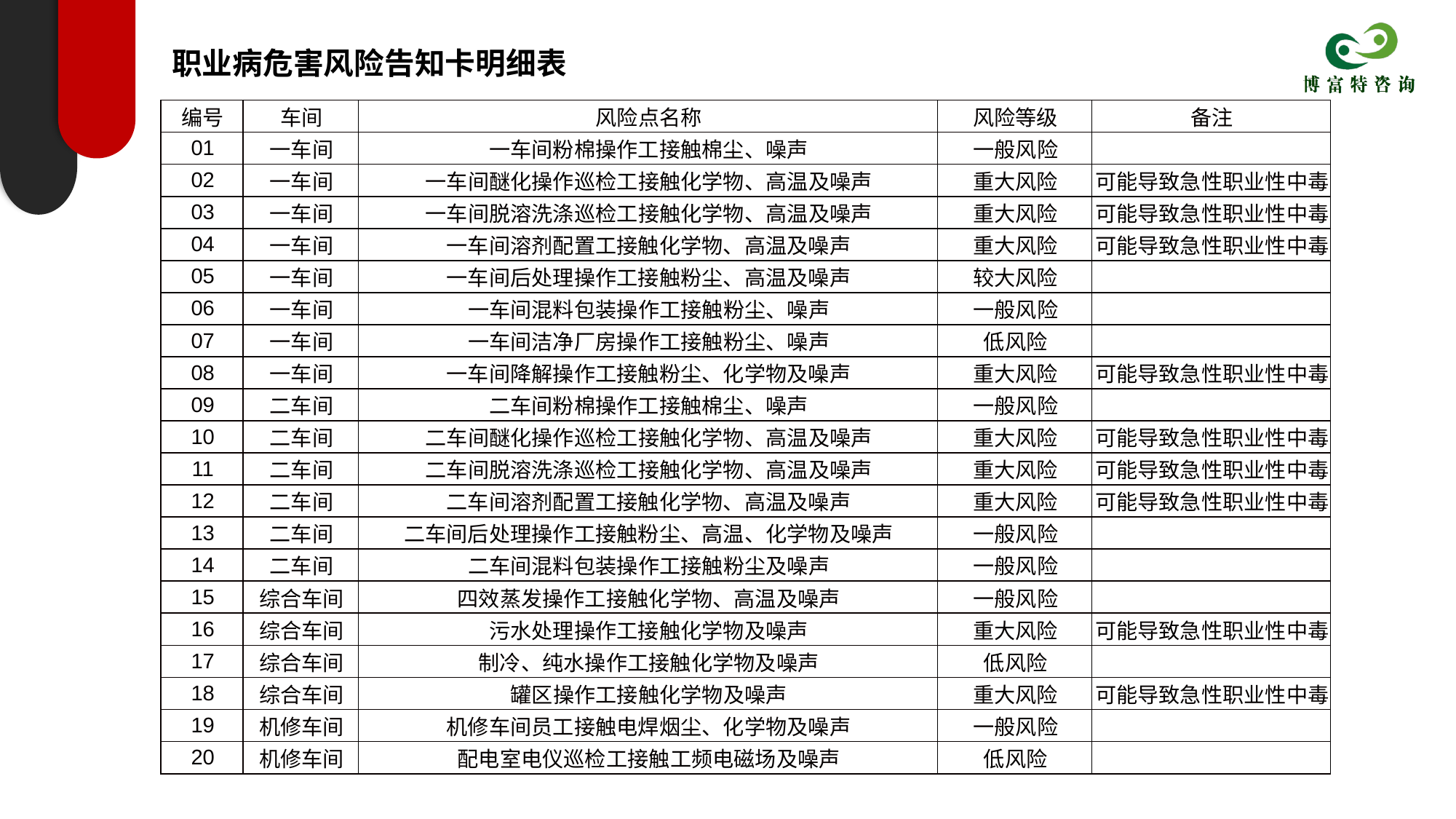

职业病危害风险告知卡明细表
| 编号 | 车间 | 风险点名称 | 风险等级 | 备注 |
| --- | --- | --- | --- | --- |
| 01 | 一车间 | 一车间粉棉操作工接触棉尘、噪声 | 一般风险 |  |
| 02 | 一车间 | 一车间醚化操作巡检工接触化学物、高温及噪声 | 重大风险 | 可能导致急性职业性中毒 |
| 03 | 一车间 | 一车间脱溶洗涤巡检工接触化学物、高温及噪声 | 重大风险 | 可能导致急性职业性中毒 |
| 04 | 一车间 | 一车间溶剂配置工接触化学物、高温及噪声 | 重大风险 | 可能导致急性职业性中毒 |
| 05 | 一车间 | 一车间后处理操作工接触粉尘、高温及噪声 | 较大风险 |  |
| 06 | 一车间 | 一车间混料包装操作工接触粉尘、噪声 | 一般风险 |  |
| 07 | 一车间 | 一车间洁净厂房操作工接触粉尘、噪声 | 低风险 |  |
| 08 | 一车间 | 一车间降解操作工接触粉尘、化学物及噪声 | 重大风险 | 可能导致急性职业性中毒 |
| 09 | 二车间 | 二车间粉棉操作工接触棉尘、噪声 | 一般风险 |  |
| 10 | 二车间 | 二车间醚化操作巡检工接触化学物、高温及噪声 | 重大风险 | 可能导致急性职业性中毒 |
| 11 | 二车间 | 二车间脱溶洗涤巡检工接触化学物、高温及噪声 | 重大风险 | 可能导致急性职业性中毒 |
| 12 | 二车间 | 二车间溶剂配置工接触化学物、高温及噪声 | 重大风险 | 可能导致急性职业性中毒 |
| 13 | 二车间 | 二车间后处理操作工接触粉尘、高温、化学物及噪声 | 一般风险 |  |
| 14 | 二车间 | 二车间混料包装操作工接触粉尘及噪声 | 一般风险 |  |
| 15 | 综合车间 | 四效蒸发操作工接触化学物、高温及噪声 | 一般风险 |  |
| 16 | 综合车间 | 污水处理操作工接触化学物及噪声 | 重大风险 | 可能导致急性职业性中毒 |
| 17 | 综合车间 | 制冷、纯水操作工接触化学物及噪声 | 低风险 |  |
| 18 | 综合车间 | 罐区操作工接触化学物及噪声 | 重大风险 | 可能导致急性职业性中毒 |
| 19 | 机修车间 | 机修车间员工接触电焊烟尘、化学物及噪声 | 一般风险 |  |
| 20 | 机修车间 | 配电室电仪巡检工接触工频电磁场及噪声 | 低风险 |  |
23